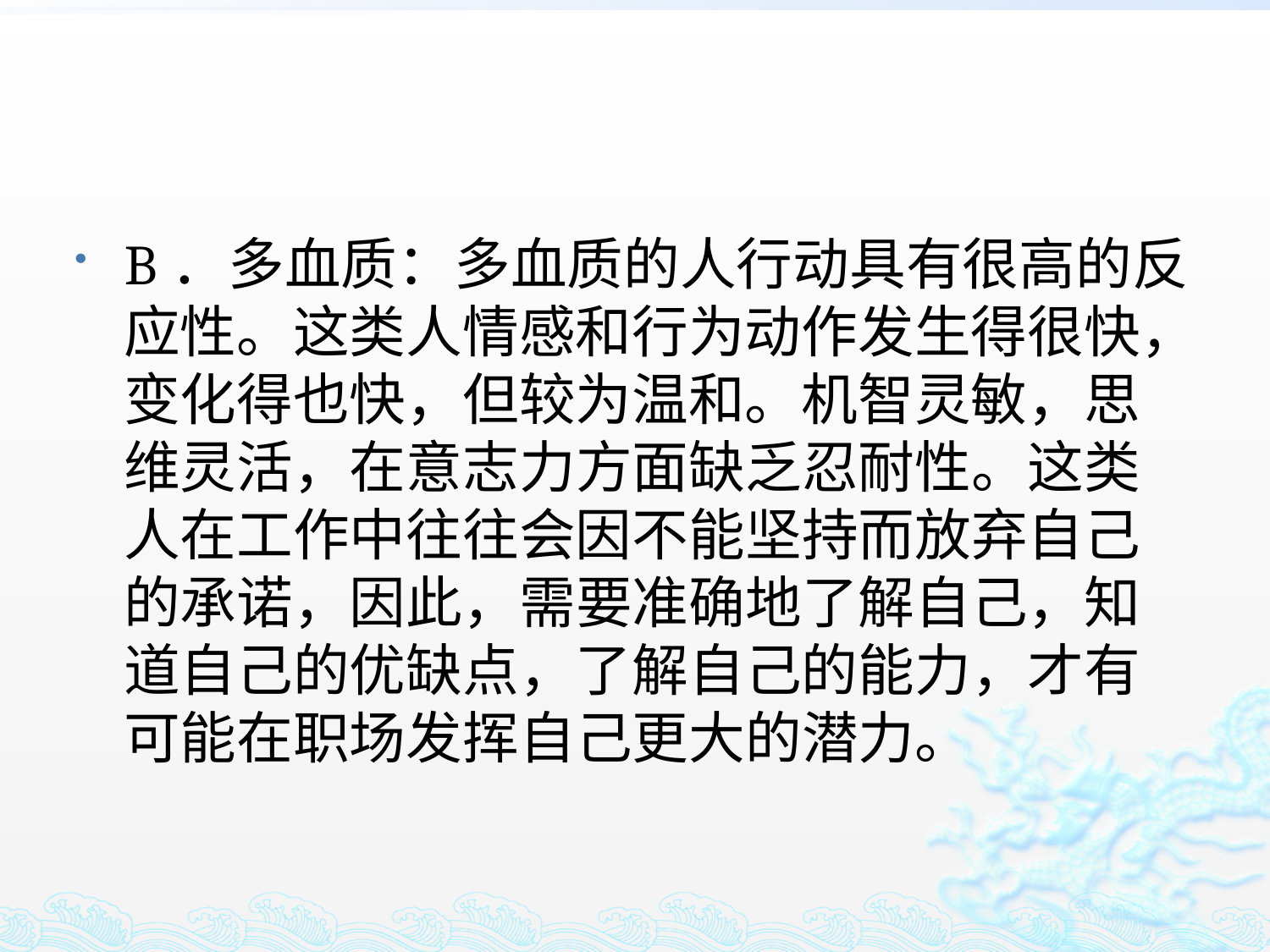

#
B．多血质：多血质的人行动具有很高的反应性。这类人情感和行为动作发生得很快，变化得也快，但较为温和。机智灵敏，思维灵活，在意志力方面缺乏忍耐性。这类人在工作中往往会因不能坚持而放弃自己的承诺，因此，需要准确地了解自己，知道自己的优缺点，了解自己的能力，才有可能在职场发挥自己更大的潜力。